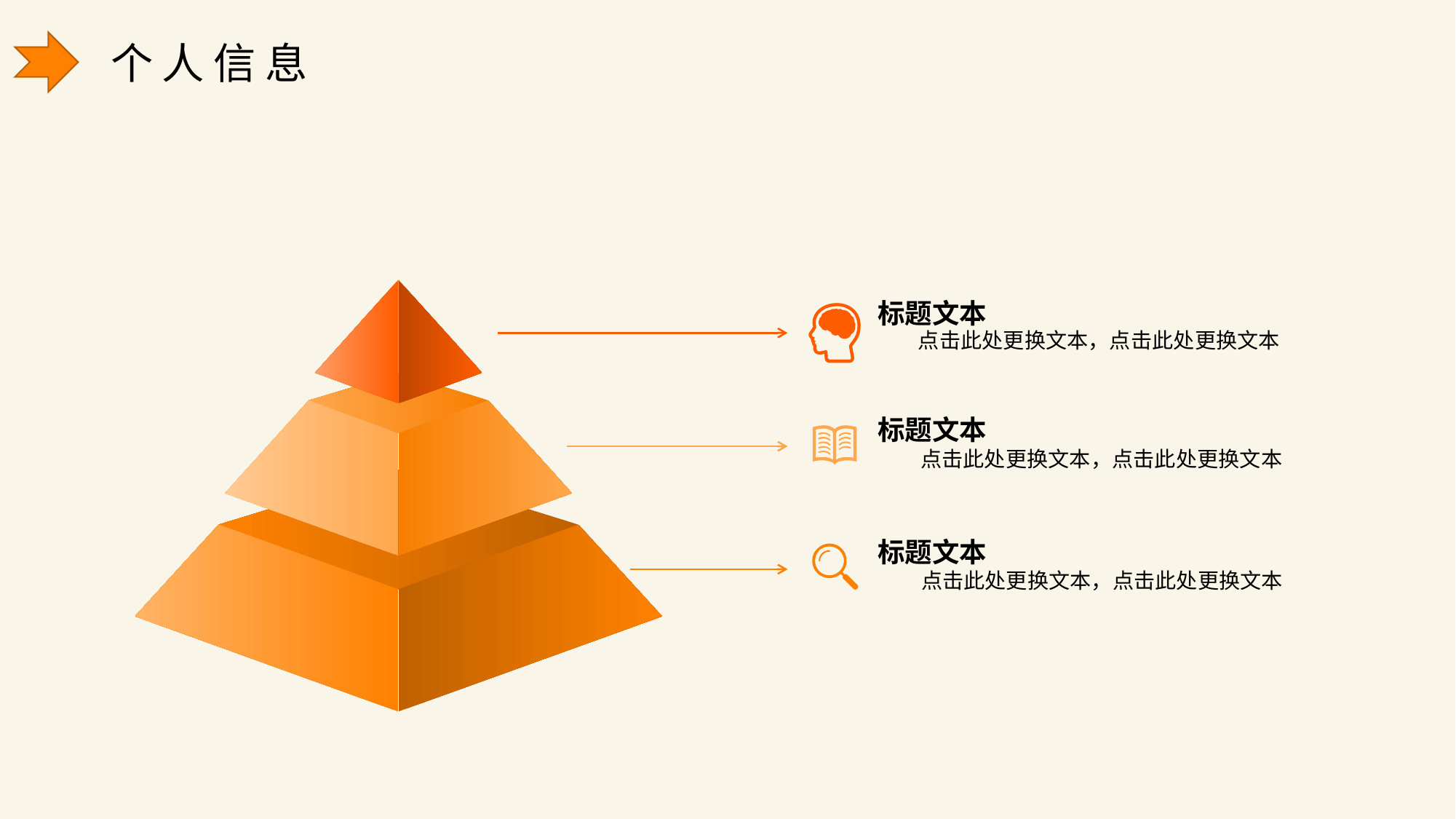

个人信息

标题文本

点击此处更换文本，点击此处更换文本

标题文本

点击此处更换文本，点击此处更换文本

标题文本

点击此处更换文本，点击此处更换文本